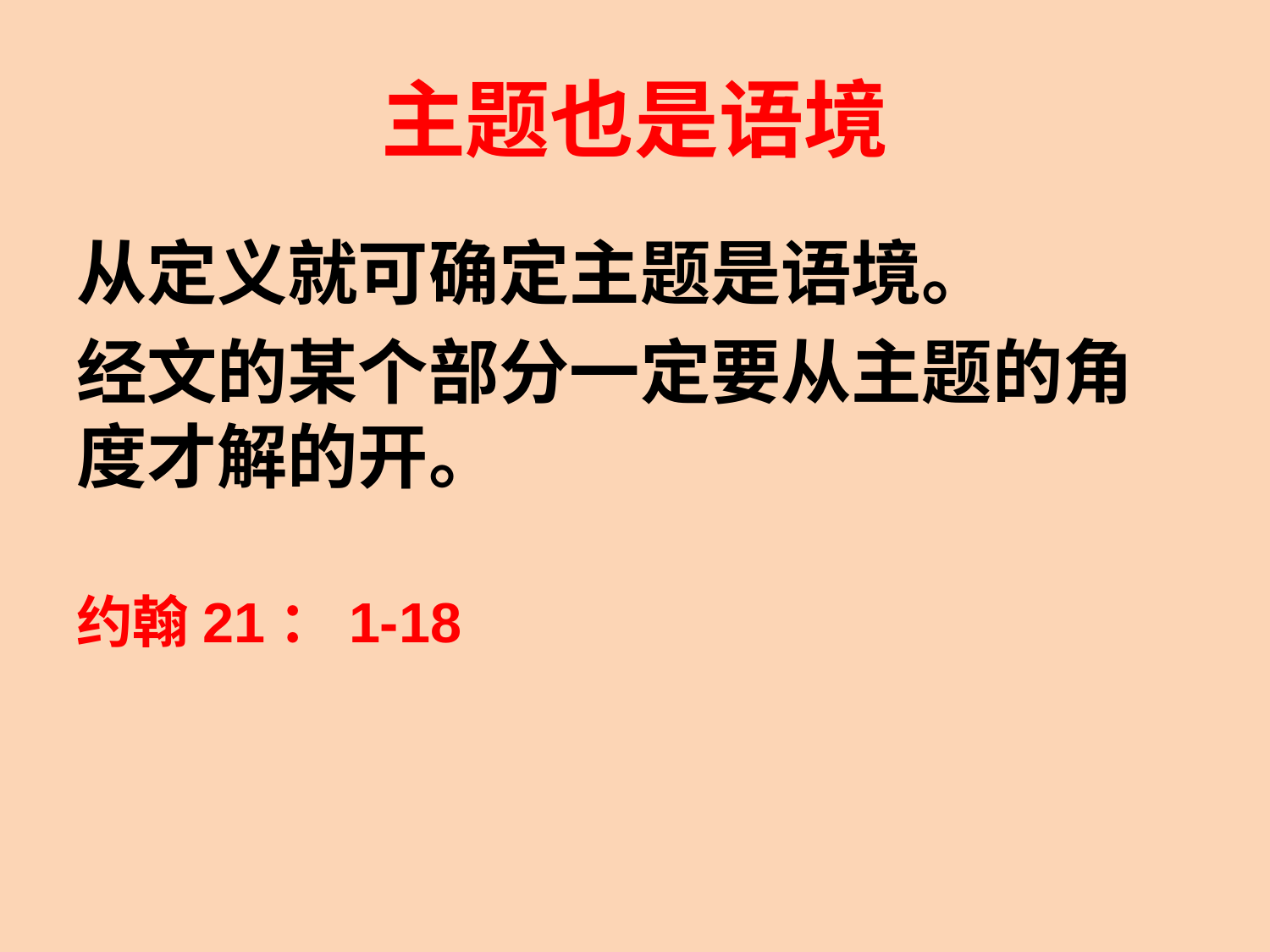

# 主题也是语境
从定义就可确定主题是语境。
经文的某个部分一定要从主题的角度才解的开。

约翰21：1-18